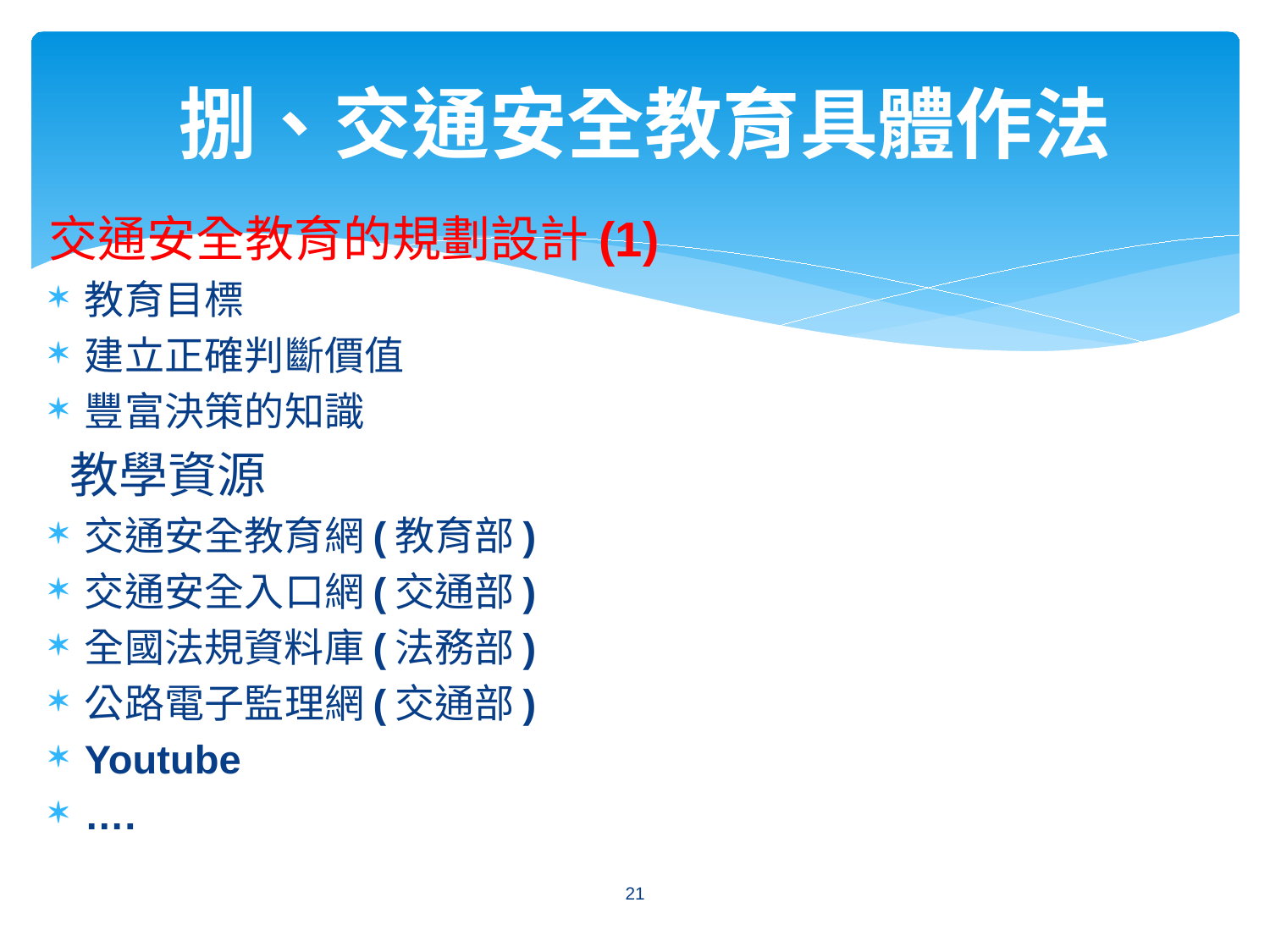

捌、交通安全教育具體作法
交通安全教育的規劃設計(1)
教育目標
建立正確判斷價值
豐富決策的知識
 教學資源
交通安全教育網(教育部)
交通安全入口網(交通部)
全國法規資料庫(法務部)
公路電子監理網(交通部)
Youtube
….

21